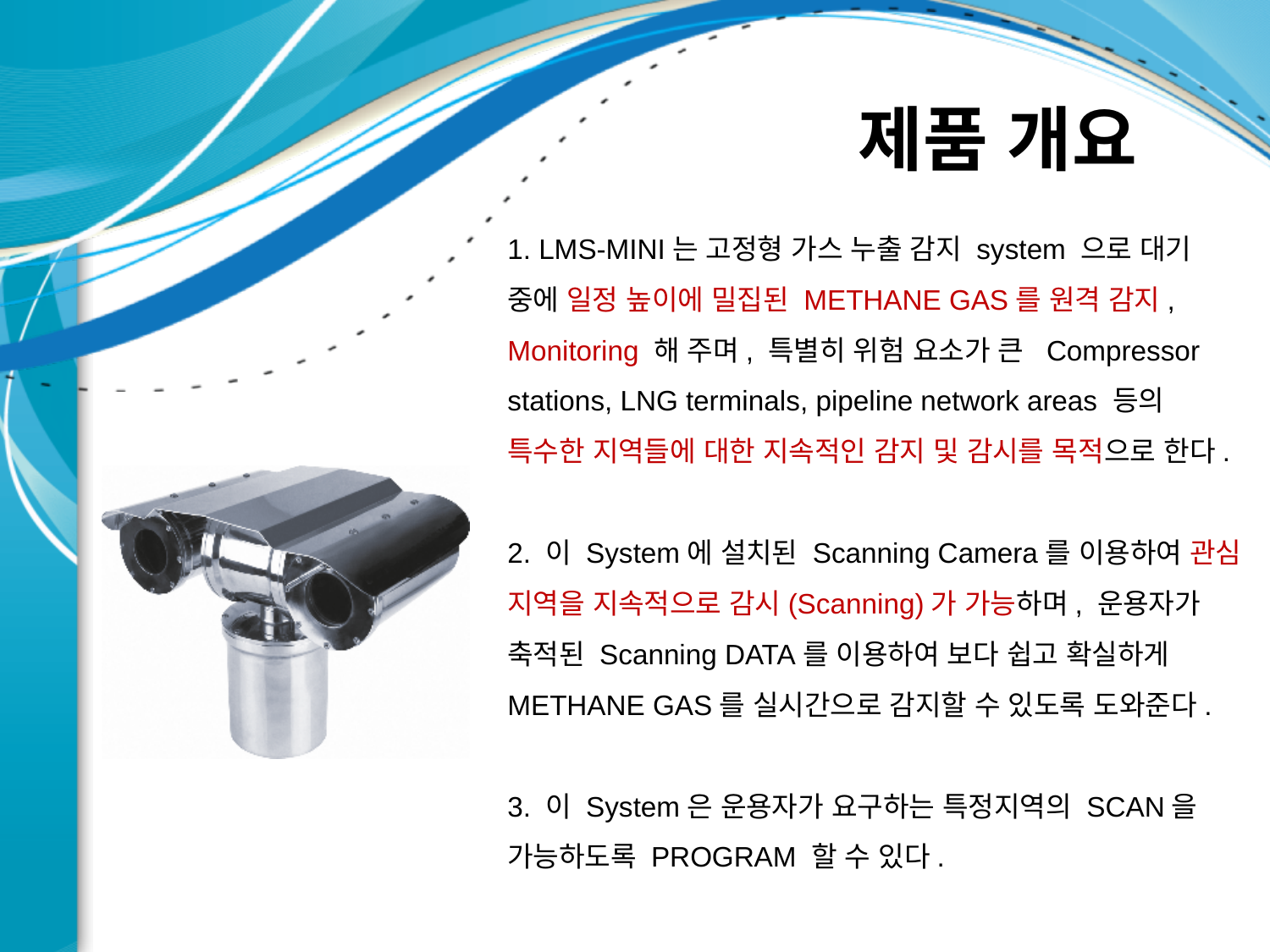

# 제품 개요
1. LMS-MINI는 고정형 가스 누출 감지 system 으로 대기 중에 일정 높이에 밀집된 METHANE GAS를 원격 감지, Monitoring 해 주며, 특별히 위험 요소가 큰  Compressor stations, LNG terminals, pipeline network areas 등의 특수한 지역들에 대한 지속적인 감지 및 감시를 목적으로 한다.

2. 이 System에 설치된 Scanning Camera를 이용하여 관심 지역을 지속적으로 감시(Scanning)가 가능하며, 운용자가 축적된 Scanning DATA를 이용하여 보다 쉽고 확실하게 METHANE GAS를 실시간으로 감지할 수 있도록 도와준다.

3. 이 System은 운용자가 요구하는 특정지역의 SCAN을 가능하도록 PROGRAM 할 수 있다.